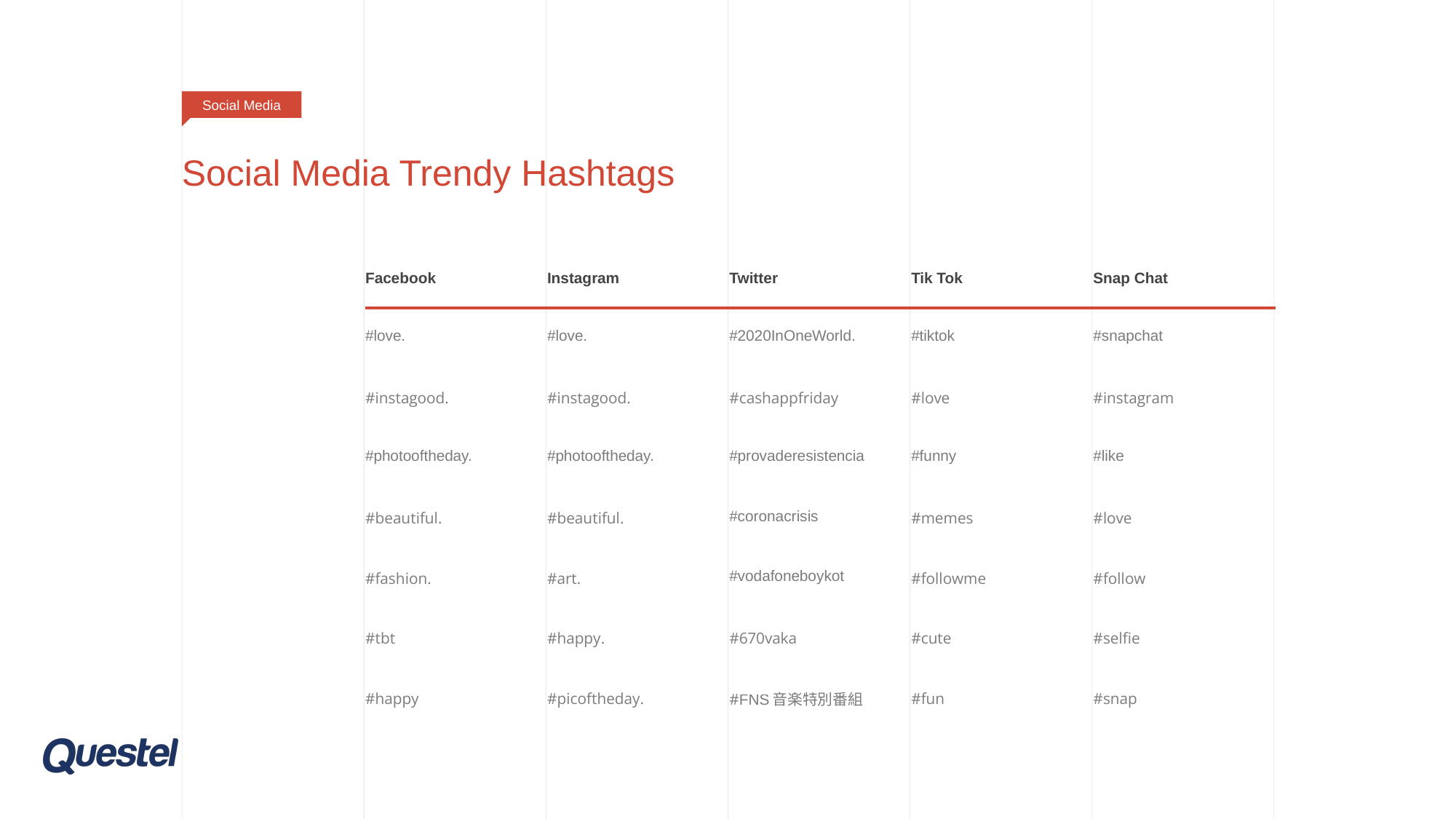

Social Media

# Social Media Trendy Hashtags
| Facebook | Instagram | Twitter | Tik Tok | Snap Chat |
| --- | --- | --- | --- | --- |
| #love. | #love. | #2020InOneWorld. | #tiktok | #snapchat |
| #instagood. | #instagood. | #cashappfriday | #love | #instagram |
| #photooftheday. | #photooftheday. | #provaderesistencia | #funny | #like |
| #beautiful. | #beautiful. | #coronacrisis | #memes | #love |
| #fashion. | #art. | #vodafoneboykot | #followme | #follow |
| #tbt | #happy. | #670vaka | #cute | #selfie |
| #happy | #picoftheday. | #FNS音楽特別番組 | #fun | #snap |